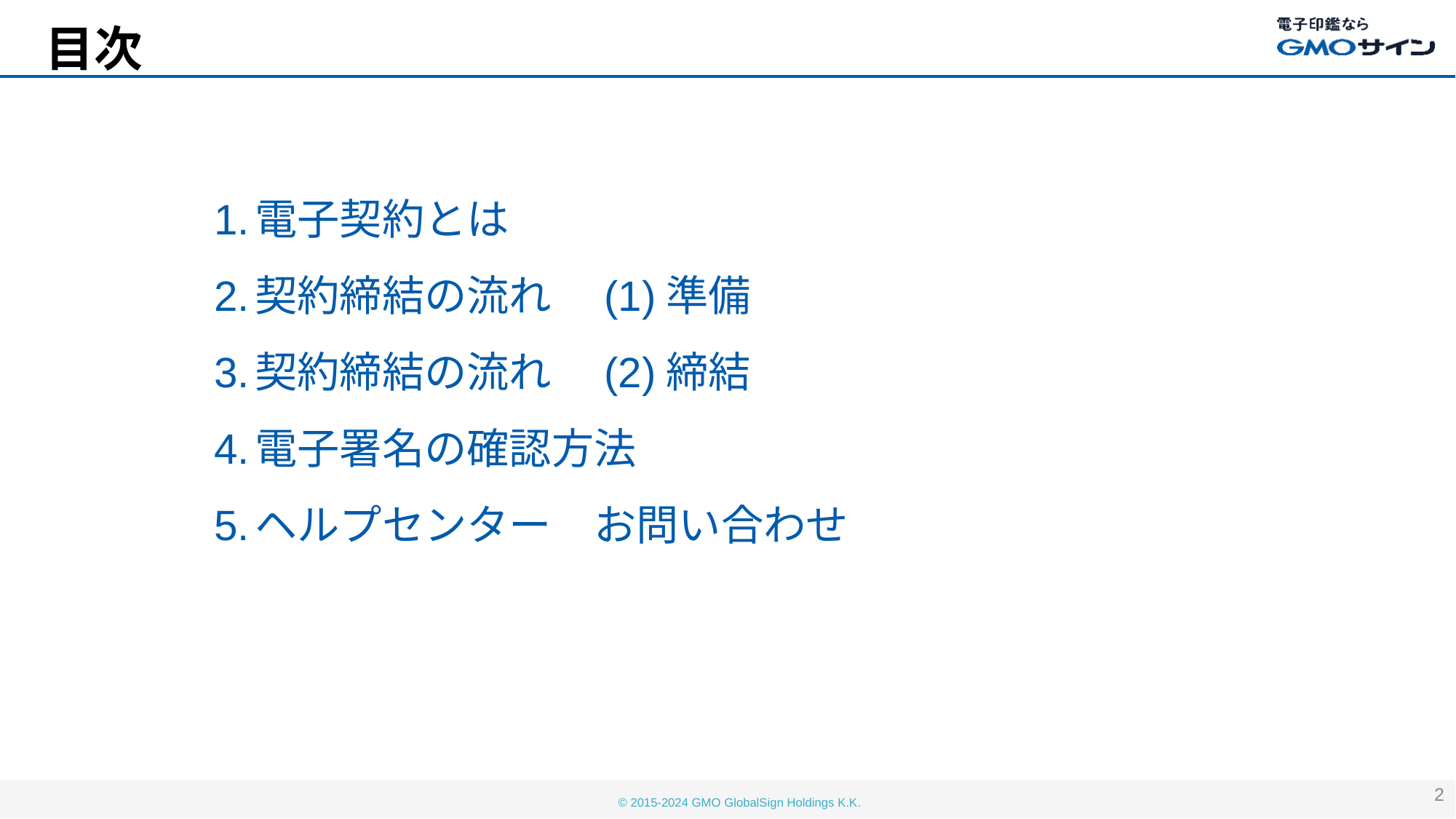

# 目次

電子契約とは
契約締結の流れ　(1)準備
契約締結の流れ　(2)締結
電子署名の確認方法
ヘルプセンター　お問い合わせ
2